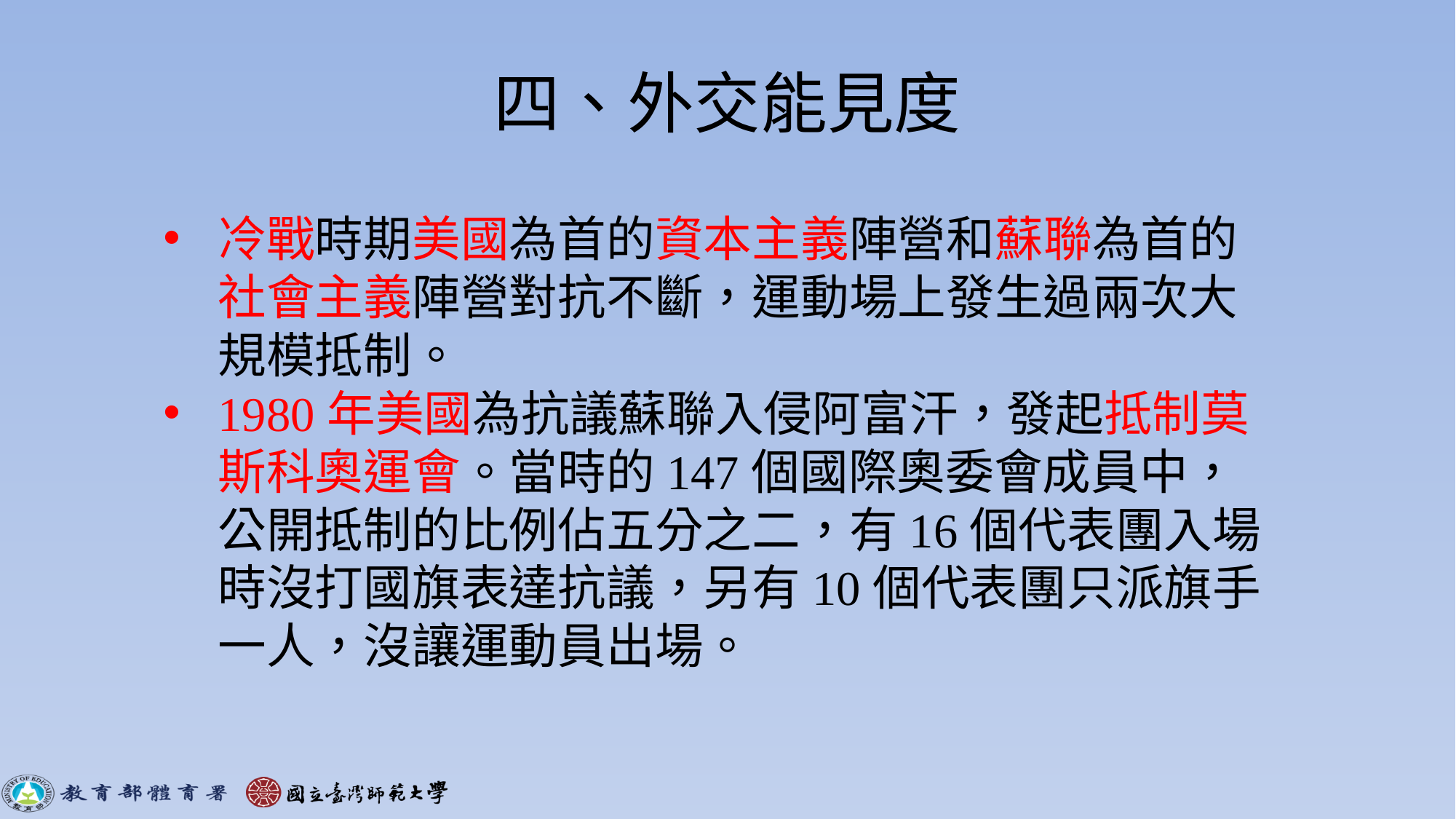

# 四、外交能見度
冷戰時期美國為首的資本主義陣營和蘇聯為首的社會主義陣營對抗不斷，運動場上發生過兩次大規模抵制。
1980年美國為抗議蘇聯入侵阿富汗，發起抵制莫斯科奧運會。當時的147個國際奧委會成員中，公開抵制的比例佔五分之二，有16個代表團入場時沒打國旗表達抗議，另有10個代表團只派旗手一人，沒讓運動員出場。